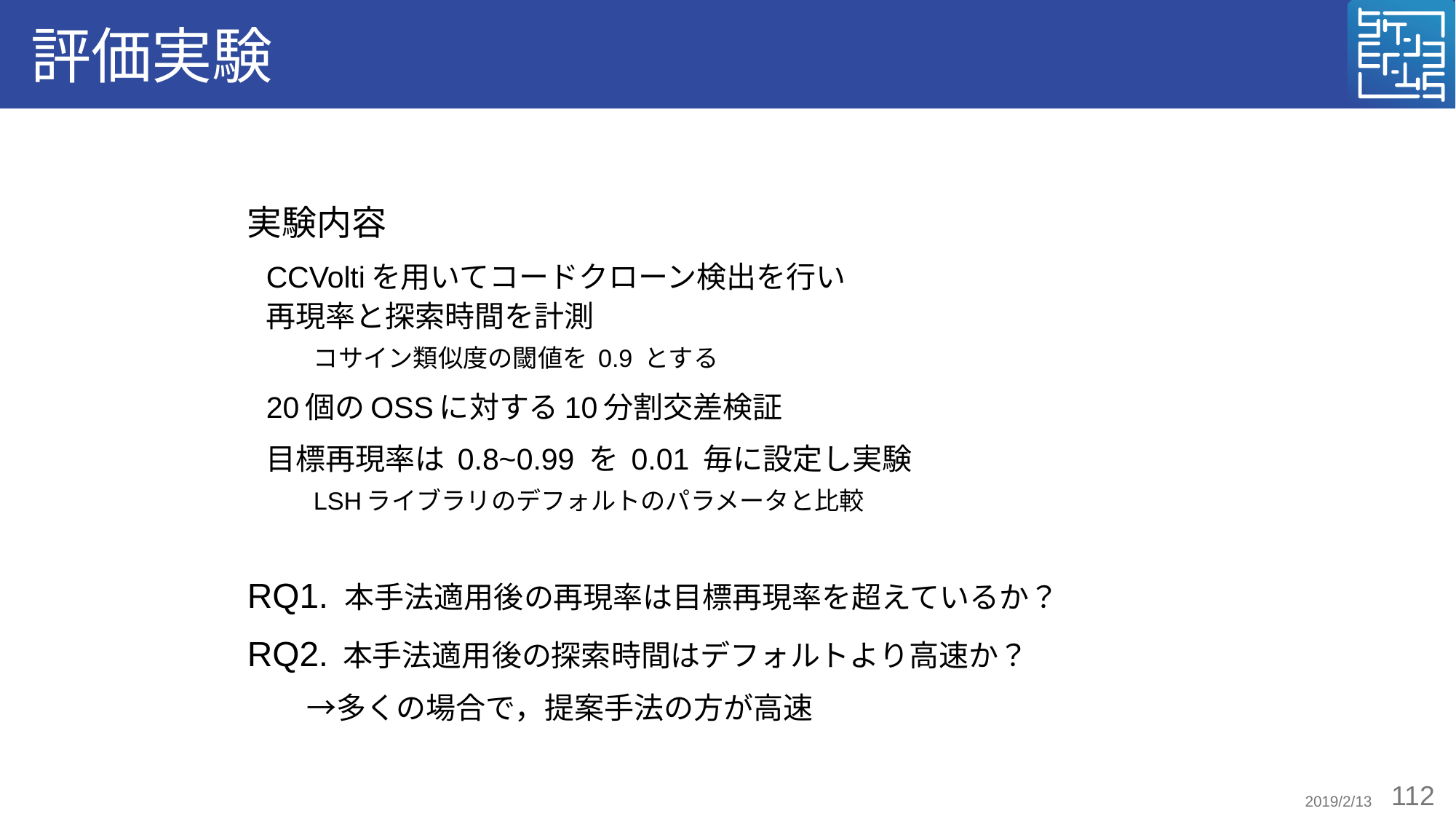

# 評価実験
実験内容
CCVoltiを用いてコードクローン検出を行い
再現率と探索時間を計測
コサイン類似度の閾値を 0.9 とする
20個のOSSに対する10分割交差検証
目標再現率は 0.8~0.99 を 0.01 毎に設定し実験
LSHライブラリのデフォルトのパラメータと比較

RQ1. 本手法適用後の再現率は目標再現率を超えているか？
RQ2. 本手法適用後の探索時間はデフォルトより高速か？
　　→多くの場合で，提案手法の方が高速

112
2019/2/13